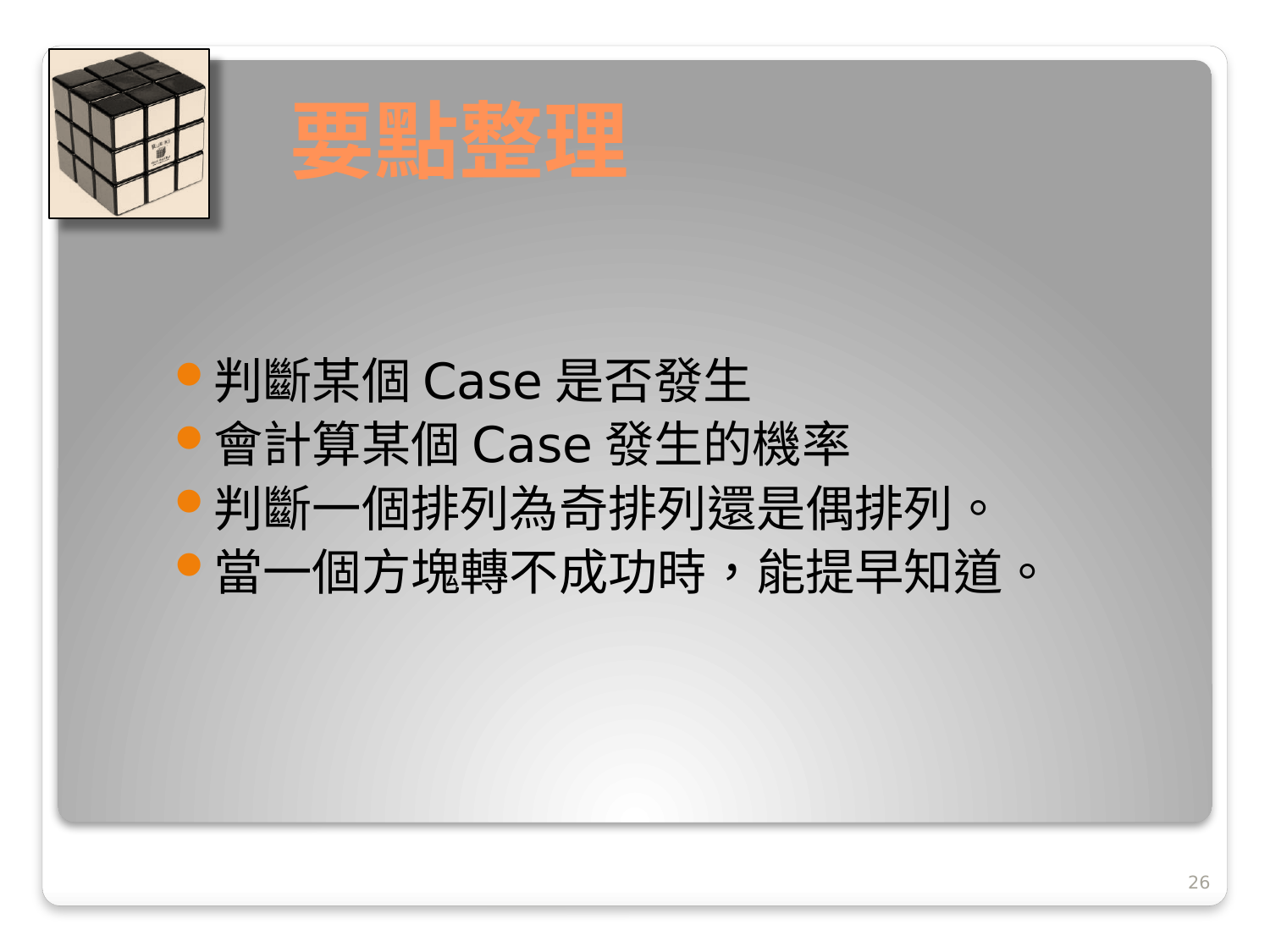

# 要點整理
判斷某個Case是否發生
會計算某個Case發生的機率
判斷一個排列為奇排列還是偶排列。
當一個方塊轉不成功時，能提早知道。
26